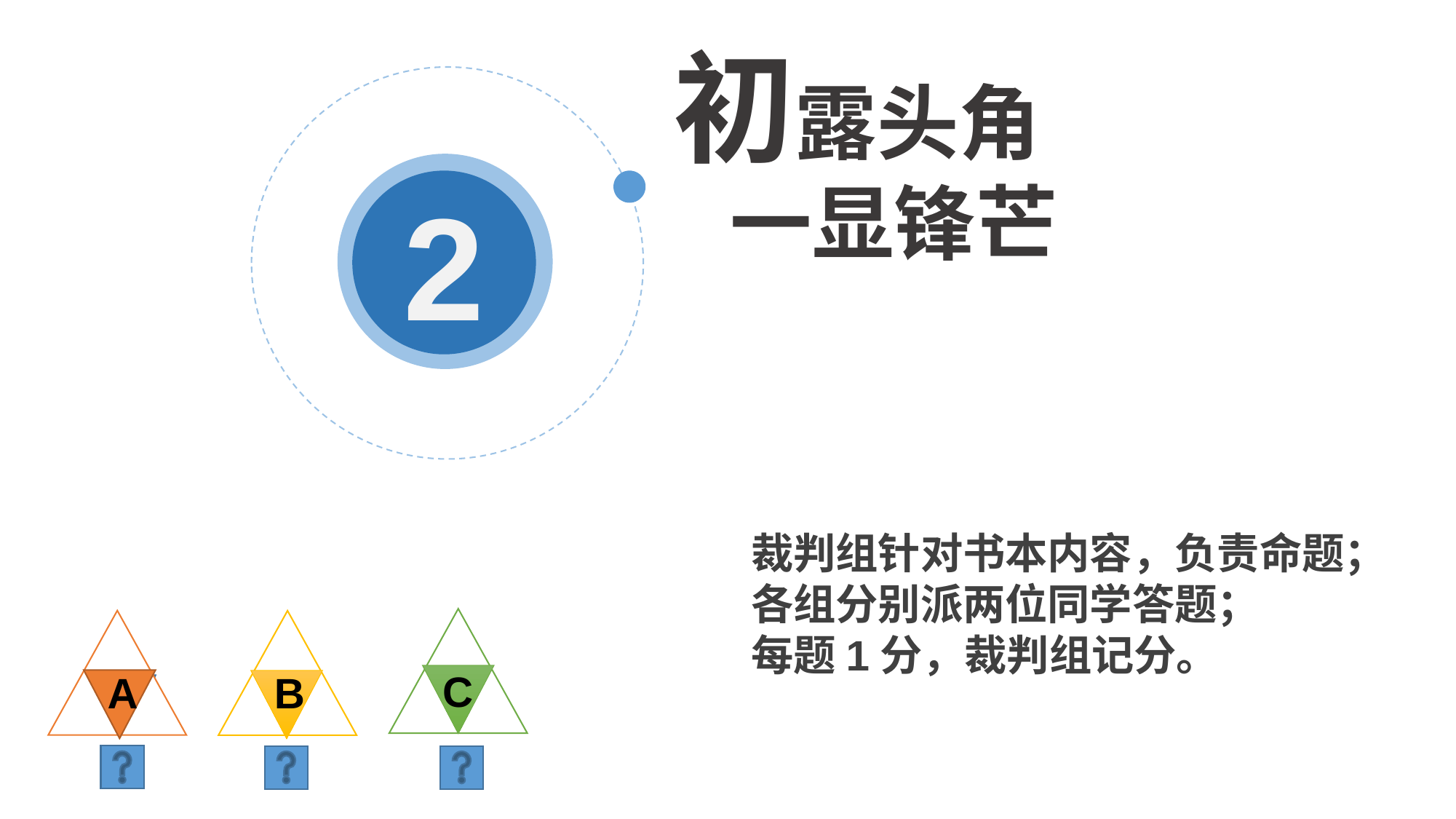

2

初露头角
  一显锋芒
裁判组针对书本内容，负责命题；
各组分别派两位同学答题；
每题1分，裁判组记分。

C
A
B